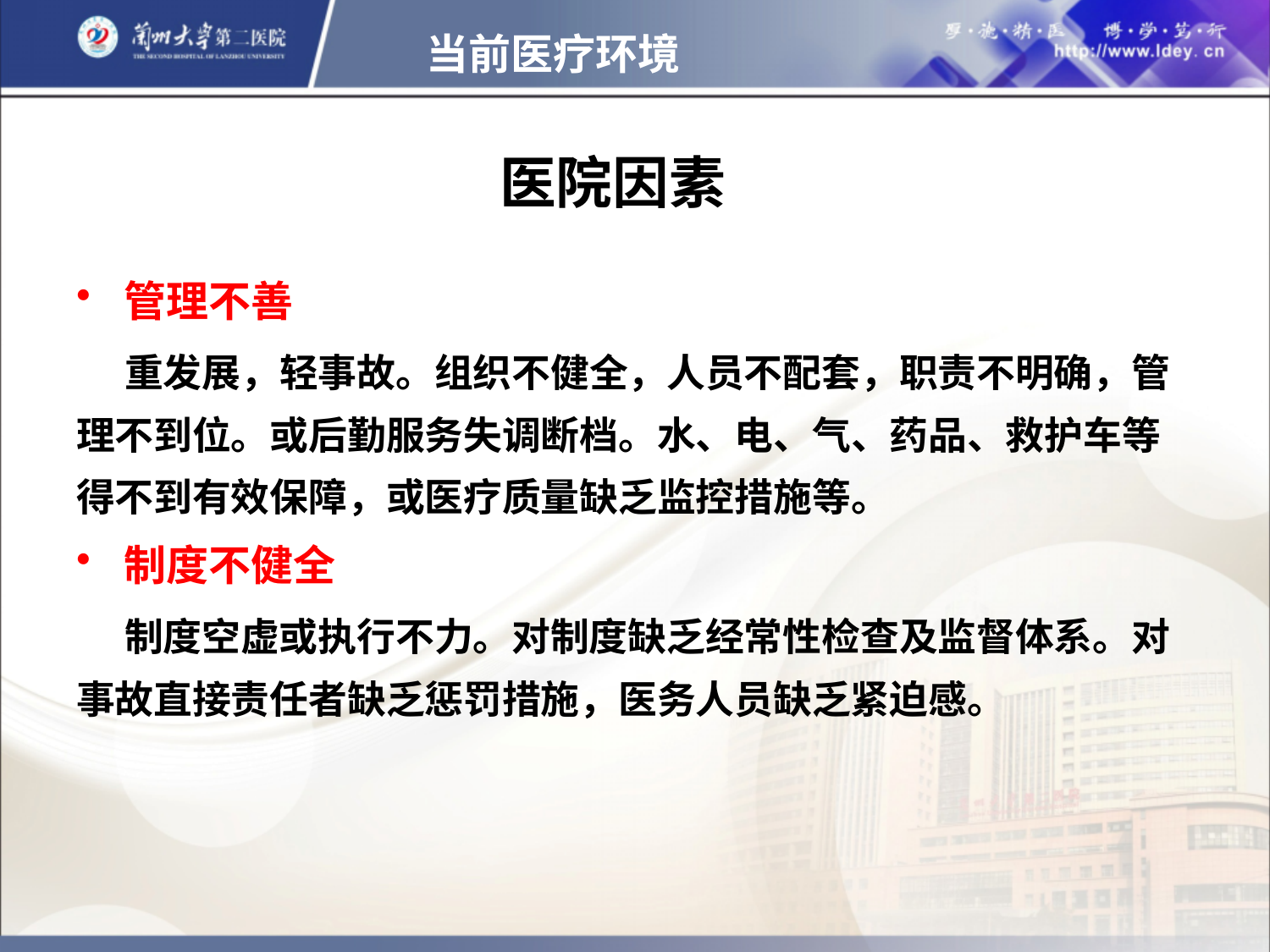

当前医疗环境
医院因素
管理不善
    重发展，轻事故。组织不健全，人员不配套，职责不明确，管理不到位。或后勤服务失调断档。水、电、气、药品、救护车等得不到有效保障，或医疗质量缺乏监控措施等。
制度不健全
    制度空虚或执行不力。对制度缺乏经常性检查及监督体系。对事故直接责任者缺乏惩罚措施，医务人员缺乏紧迫感。